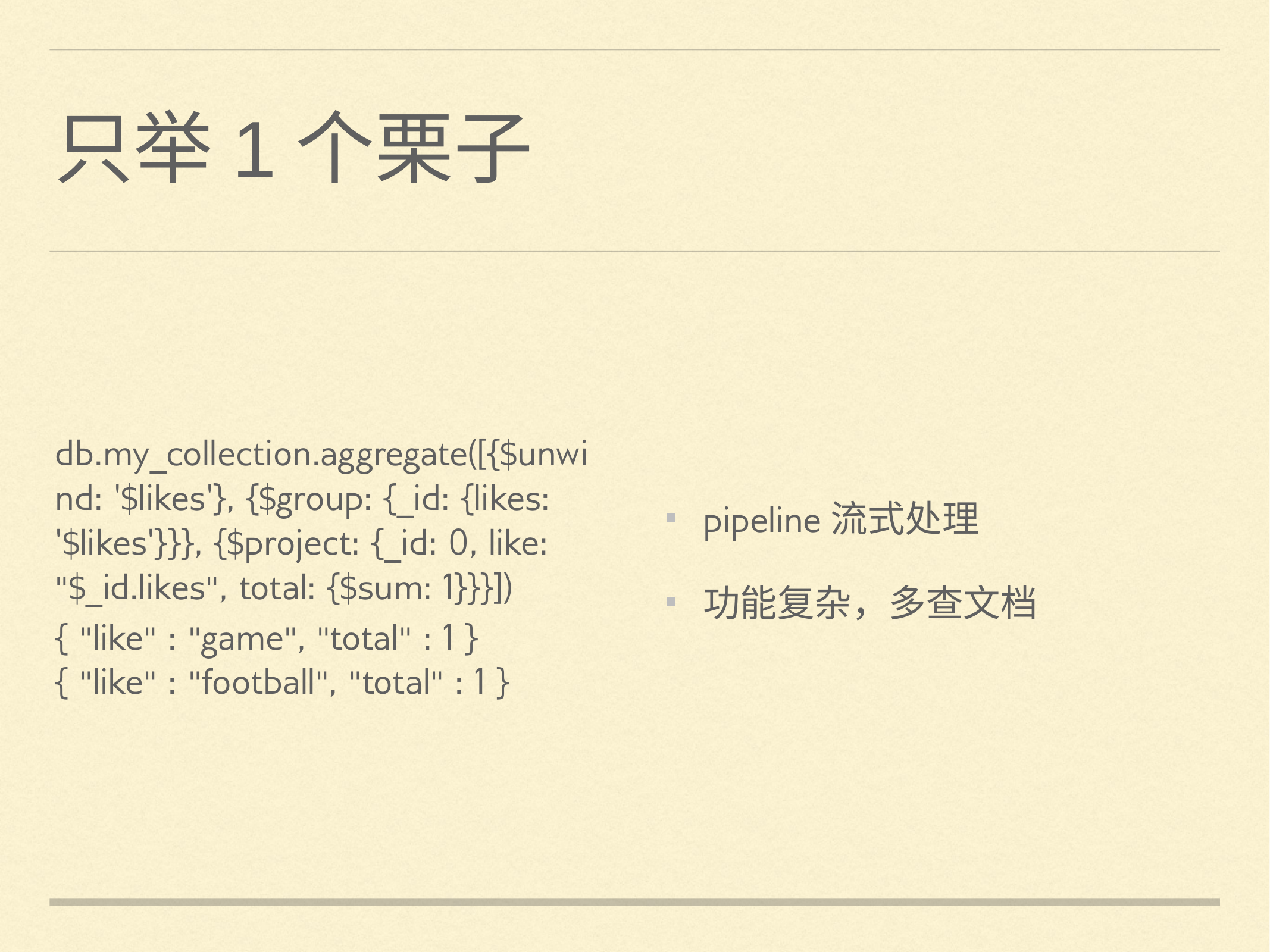

# 只举1个栗子
pipeline流式处理
功能复杂，多查文档
db.my_collection.aggregate([{$unwind: '$likes'}, {$group: {_id: {likes: '$likes'}}}, {$project: {_id: 0, like: "$_id.likes", total: {$sum: 1}}}])
{ "like" : "game", "total" : 1 }
{ "like" : "football", "total" : 1 }